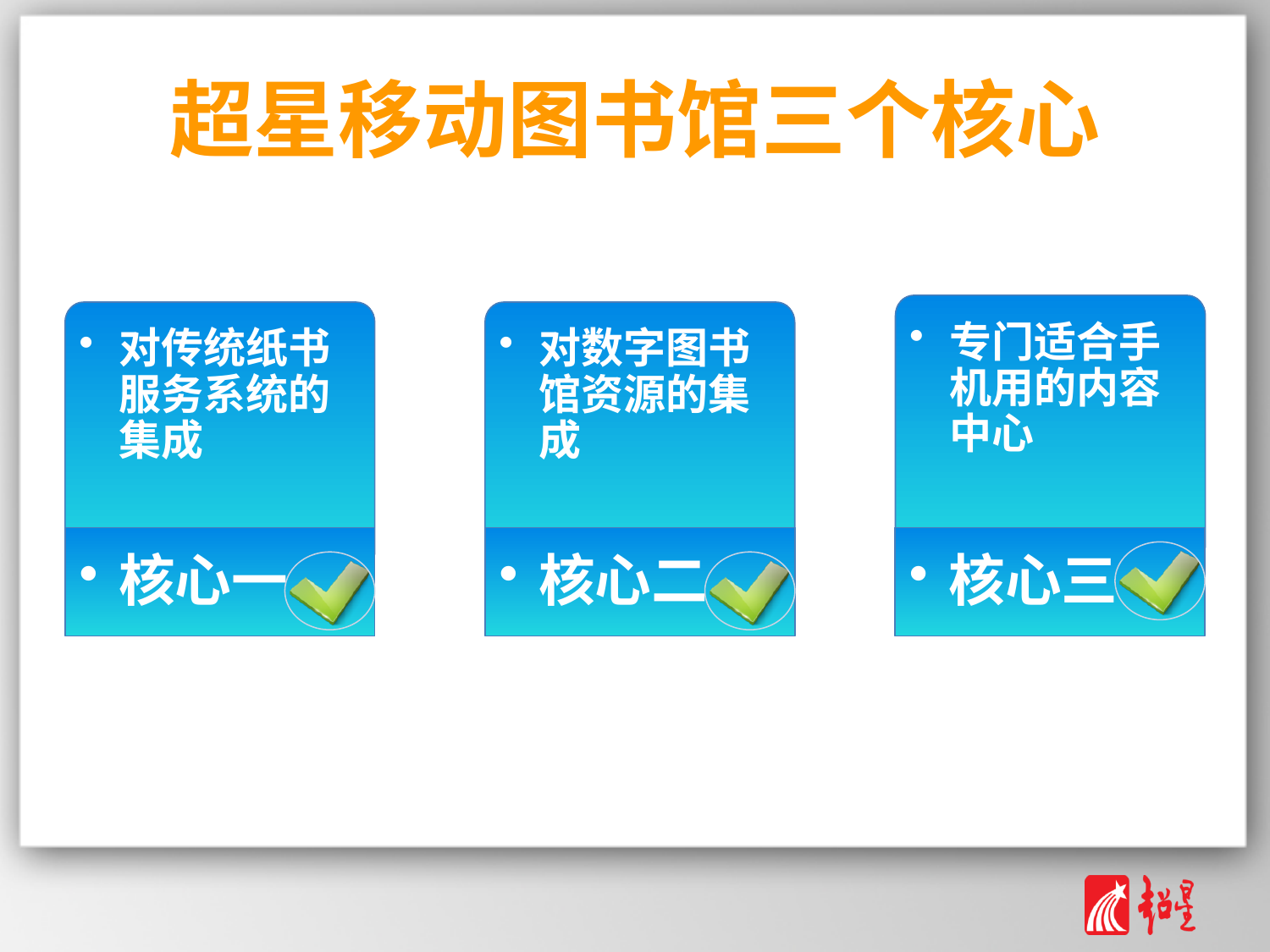

# 超星移动图书馆三个核心
专门适合手机用的内容中心
核心三
对传统纸书服务系统的集成
核心一
对数字图书馆资源的集成
核心二